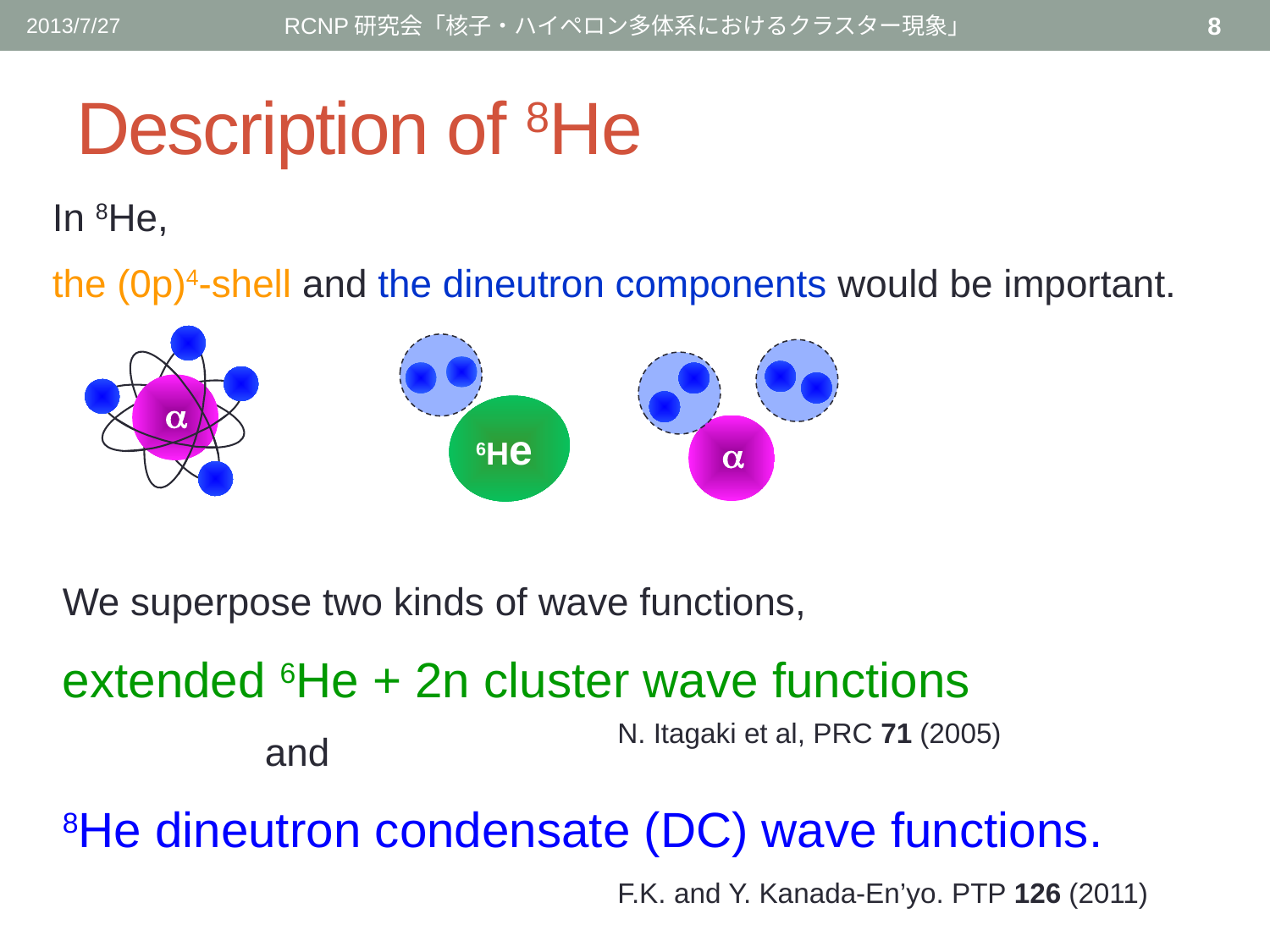

2013/7/27
RCNP研究会「核子・ハイペロン多体系におけるクラスター現象」
8
# Description of 8He
In 8He,
the (0p)4-shell and the dineutron components would be important.

α

6He

α
We superpose two kinds of wave functions,
extended 6He + 2n cluster wave functions
	       and
8He dineutron condensate (DC) wave functions.
N. Itagaki et al, PRC 71 (2005)
F.K. and Y. Kanada-En’yo. PTP 126 (2011)